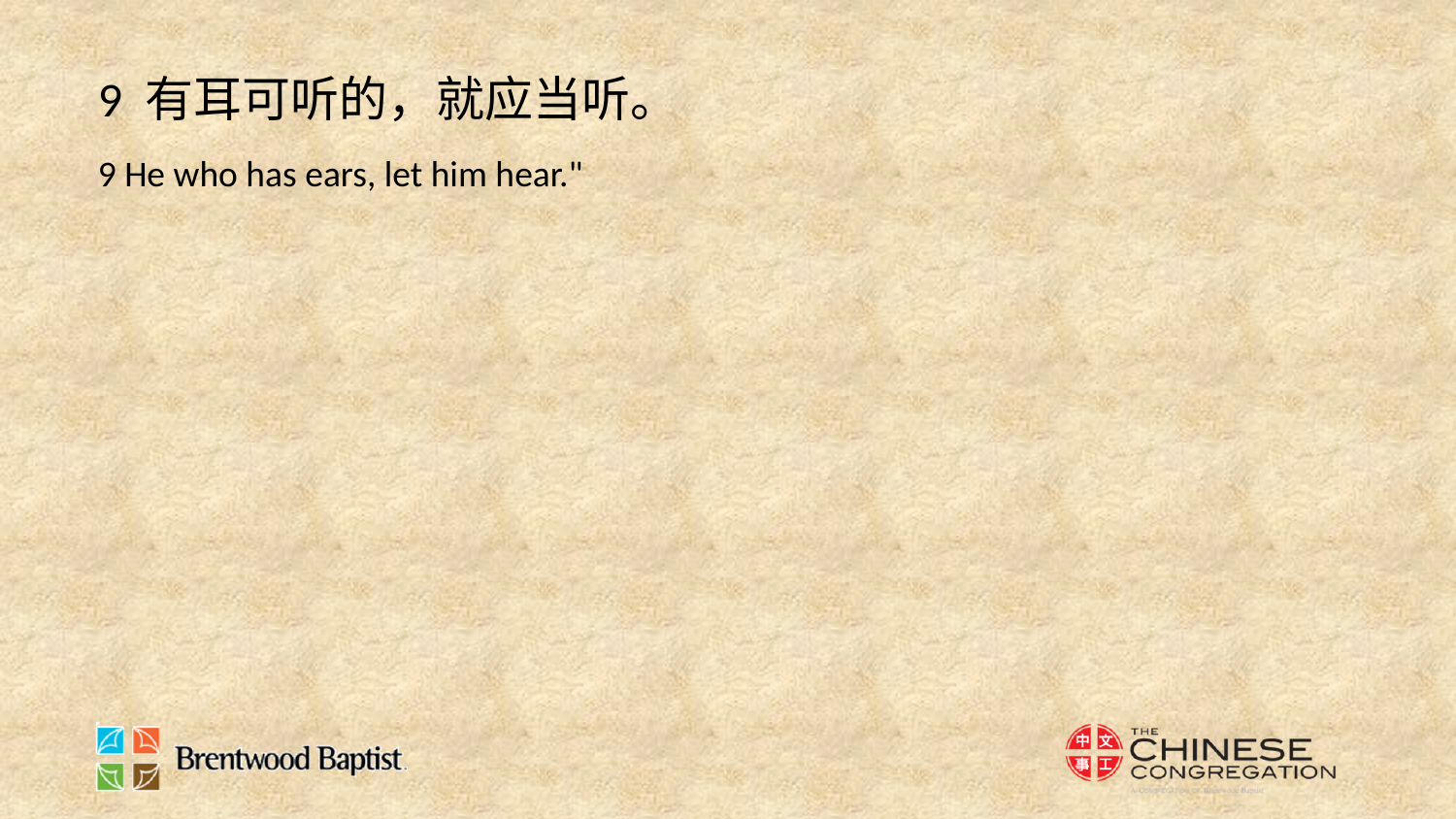

9 有耳可听的，就应当听。

9 He who has ears, let him hear."